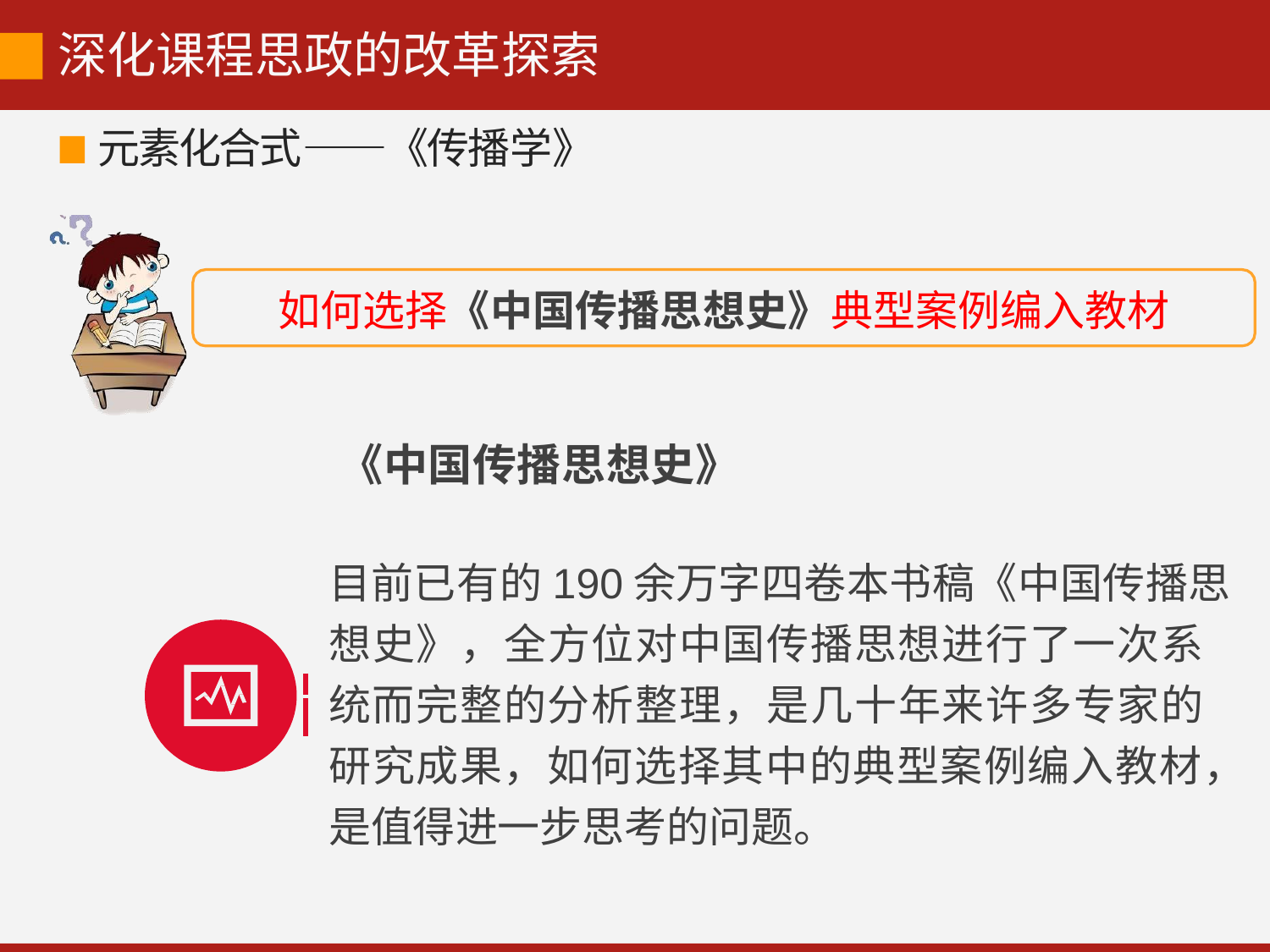

# 深化课程思政的改革探索
元素化合式——《传播学》

如何选择《中国传播思想史》典型案例编入教材

《中国传播思想史》

目前已有的190余万字四卷本书稿《中国传播思 想史》，全方位对中国传播思想进行了一次系 统而完整的分析整理，是几十年来许多专家的 研究成果，如何选择其中的典型案例编入教材， 是值得进一步思考的问题。